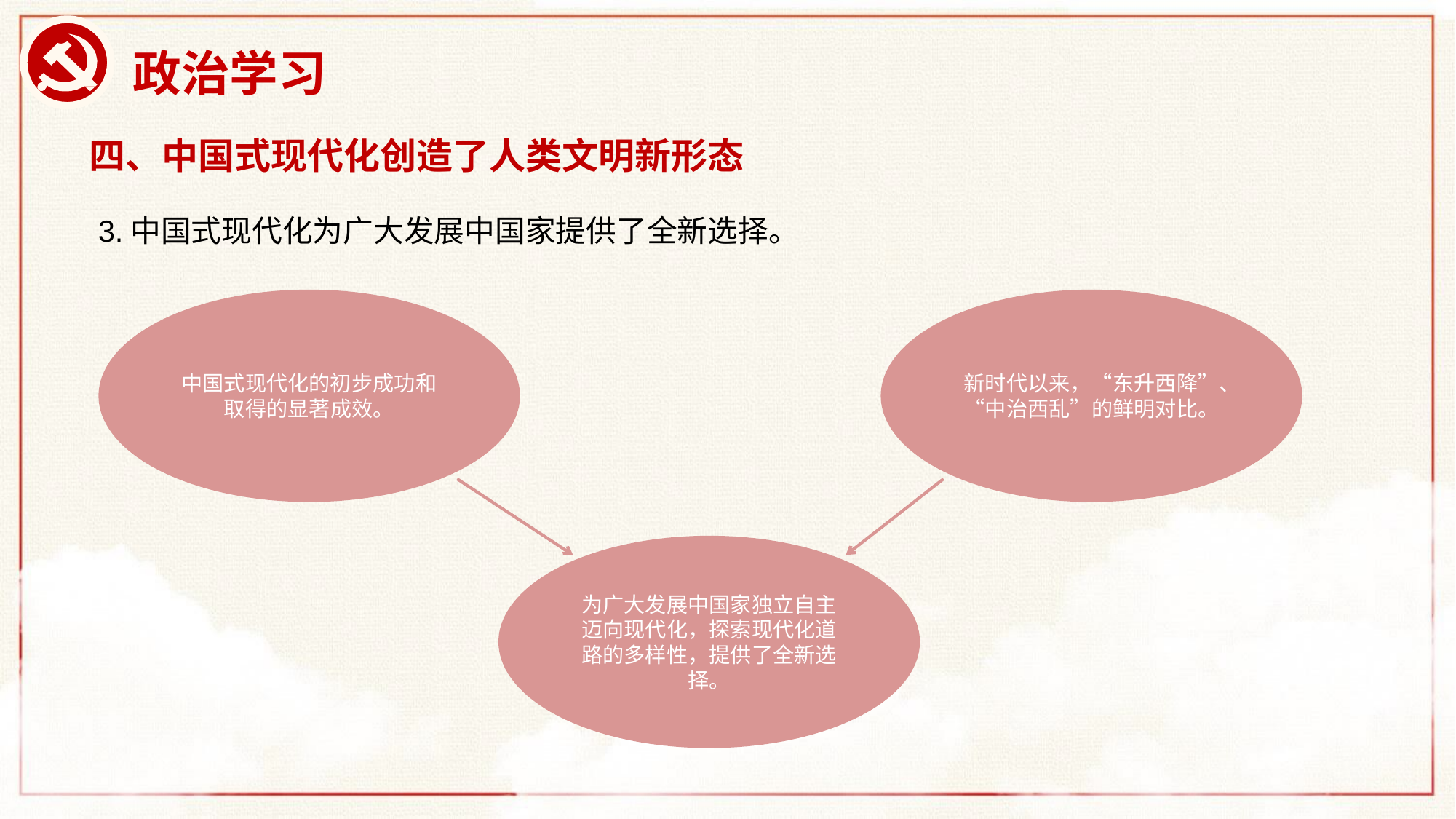

# 政治学习
四、中国式现代化创造了人类文明新形态
3.中国式现代化为广大发展中国家提供了全新选择。
中国式现代化的初步成功和取得的显著成效。
新时代以来，“东升西降”、“中治西乱”的鲜明对比。

为广大发展中国家独立自主迈向现代化，探索现代化道路的多样性，提供了全新选择。